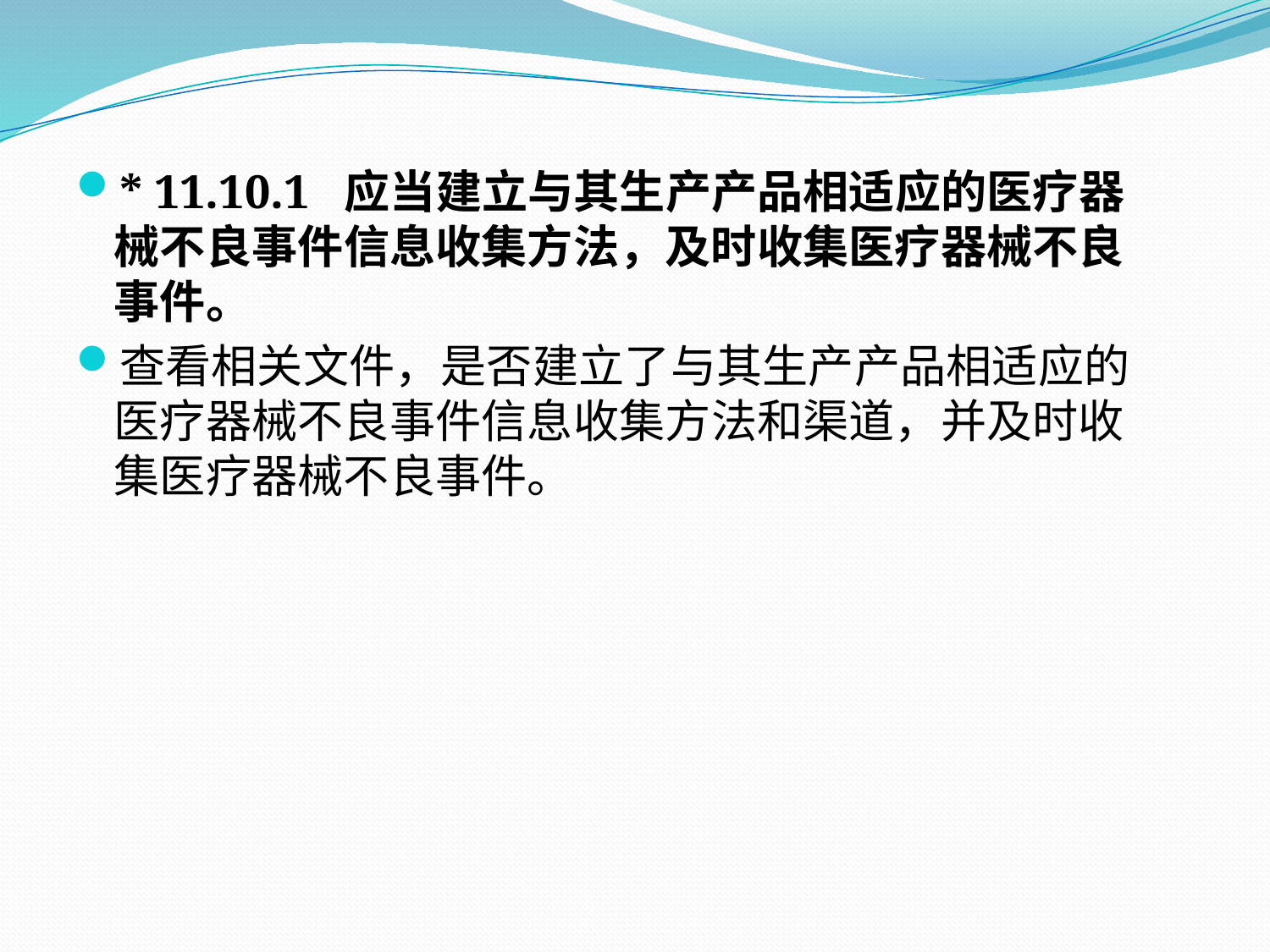

* 11.10.1  应当建立与其生产产品相适应的医疗器械不良事件信息收集方法，及时收集医疗器械不良事件。
查看相关文件，是否建立了与其生产产品相适应的医疗器械不良事件信息收集方法和渠道，并及时收集医疗器械不良事件。